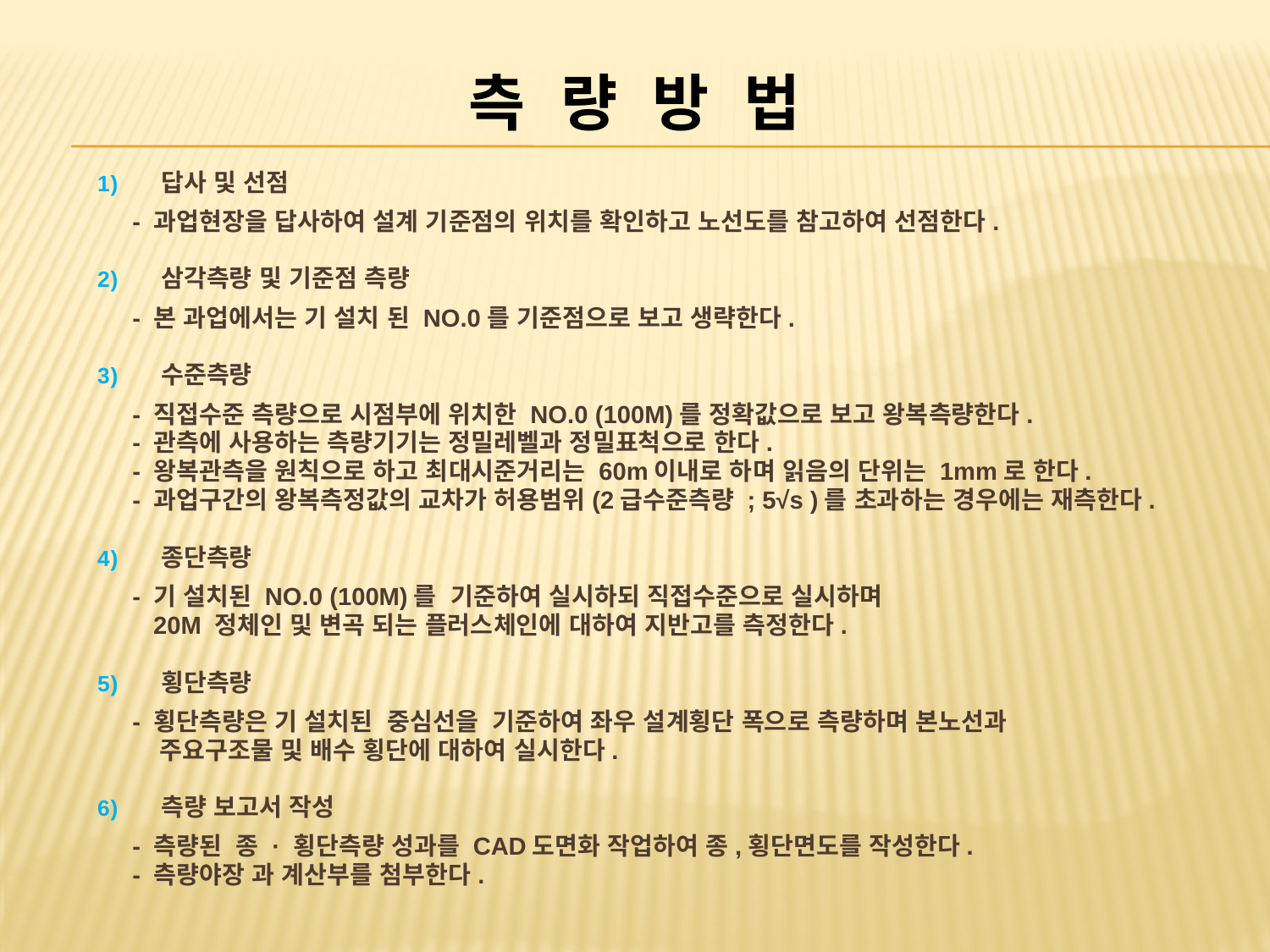

측  량  방  법
답사 및 선점

     - 과업현장을 답사하여 설계 기준점의 위치를 확인하고 노선도를 참고하여 선점한다.

삼각측량 및 기준점 측량

     - 본 과업에서는 기 설치 된 NO.0를 기준점으로 보고 생략한다.

수준측량

     - 직접수준 측량으로 시점부에 위치한 NO.0 (100M)를 정확값으로 보고 왕복측량한다.
     - 관측에 사용하는 측량기기는 정밀레벨과 정밀표척으로 한다.
     - 왕복관측을 원칙으로 하고 최대시준거리는 60m이내로 하며 읽음의 단위는 1mm로 한다.
     - 과업구간의 왕복측정값의 교차가 허용범위(2급수준측량 ; 5√s )를 초과하는 경우에는 재측한다.

종단측량

     - 기 설치된 NO.0 (100M)를  기준하여 실시하되 직접수준으로 실시하며
        20M 정체인 및 변곡 되는 플러스체인에 대하여 지반고를 측정한다.

횡단측량

     - 횡단측량은 기 설치된  중심선을  기준하여 좌우 설계횡단 폭으로 측량하며 본노선과
        주요구조물 및 배수 횡단에 대하여 실시한다.

측량 보고서 작성

     - 측량된  종 · 횡단측량 성과를 CAD도면화 작업하여 종,횡단면도를 작성한다.
     - 측량야장 과 계산부를 첨부한다.